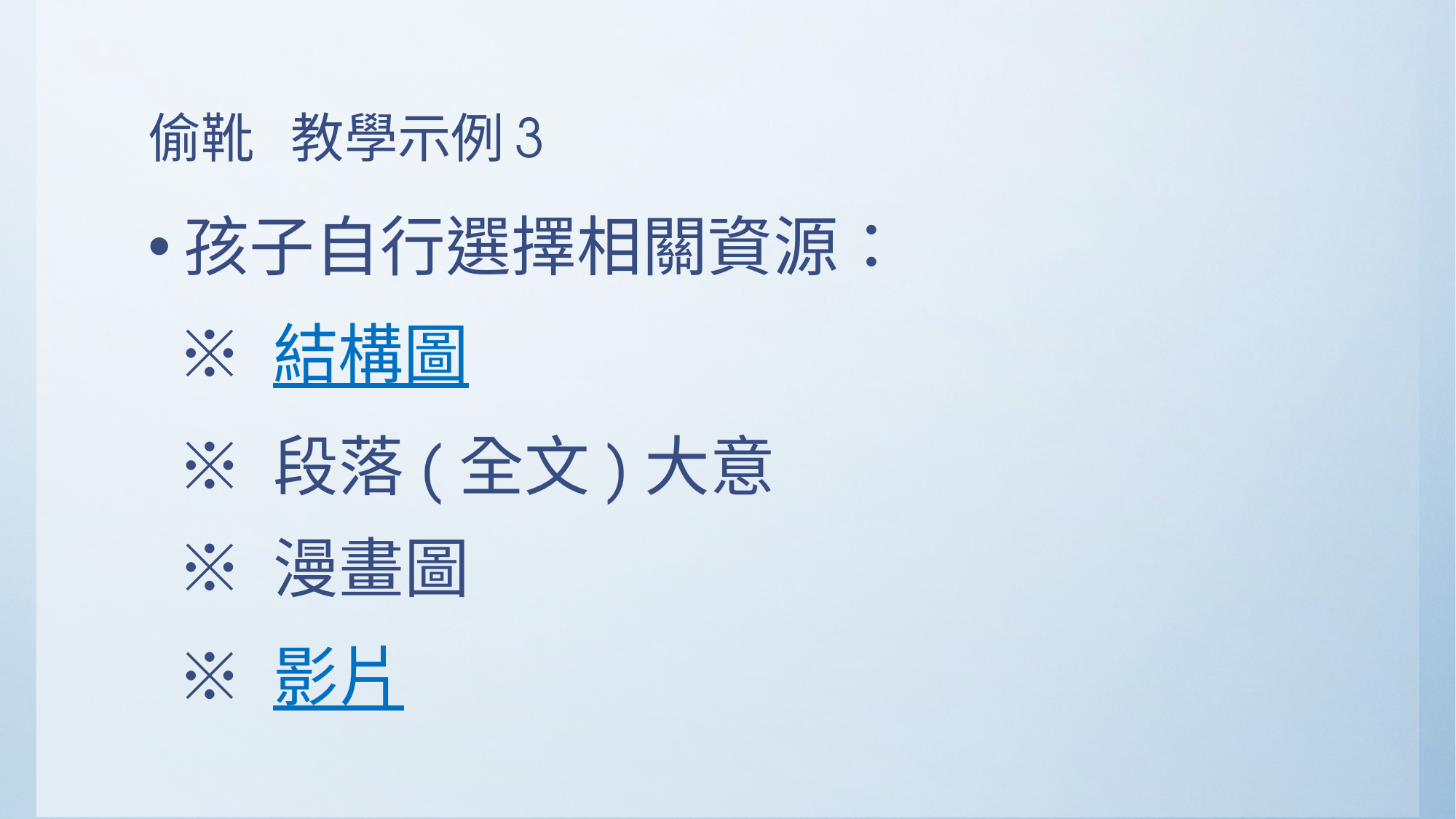

# 偷靴   教學示例3
孩子自行選擇相關資源：
  ※ 結構圖
  ※ 段落(全文)大意
  ※ 漫畫圖
  ※ 影片